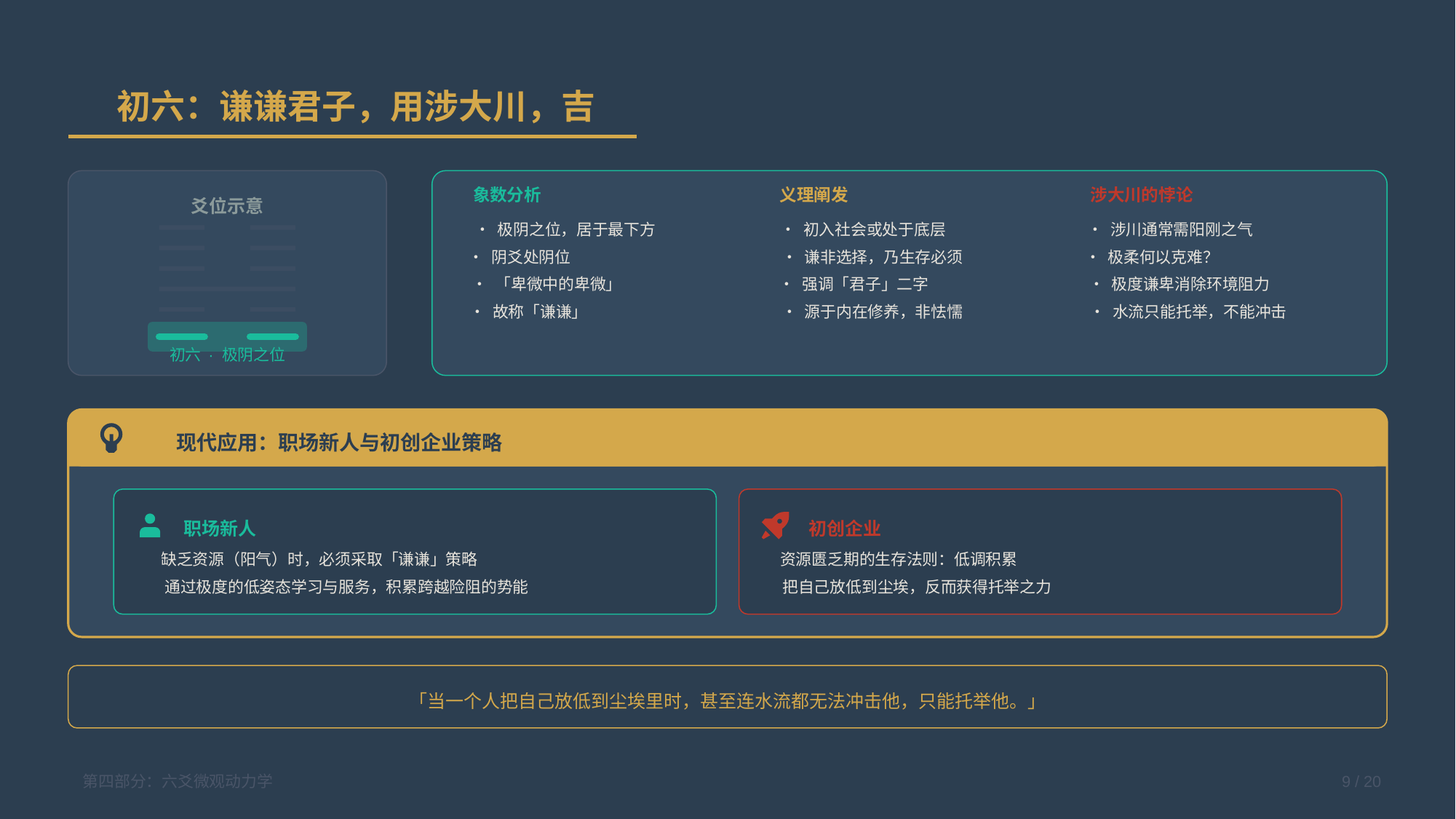

初六：谦谦君子，用涉大川，吉

爻位示意

初六 · 极阴之位

象数分析
• 极阴之位，居于最下方
• 阴爻处阴位
• 「卑微中的卑微」
• 故称「谦谦」
义理阐发
• 初入社会或处于底层
• 谦非选择，乃生存必须
• 强调「君子」二字
• 源于内在修养，非怯懦
涉大川的悖论
• 涉川通常需阳刚之气
• 极柔何以克难？
• 极度谦卑消除环境阻力
• 水流只能托举，不能冲击

现代应用：职场新人与初创企业策略

职场新人
初创企业
缺乏资源（阳气）时，必须采取「谦谦」策略
资源匮乏期的生存法则：低调积累
通过极度的低姿态学习与服务，积累跨越险阻的势能
把自己放低到尘埃，反而获得托举之力

「当一个人把自己放低到尘埃里时，甚至连水流都无法冲击他，只能托举他。」
第四部分：六爻微观动力学
9 / 20